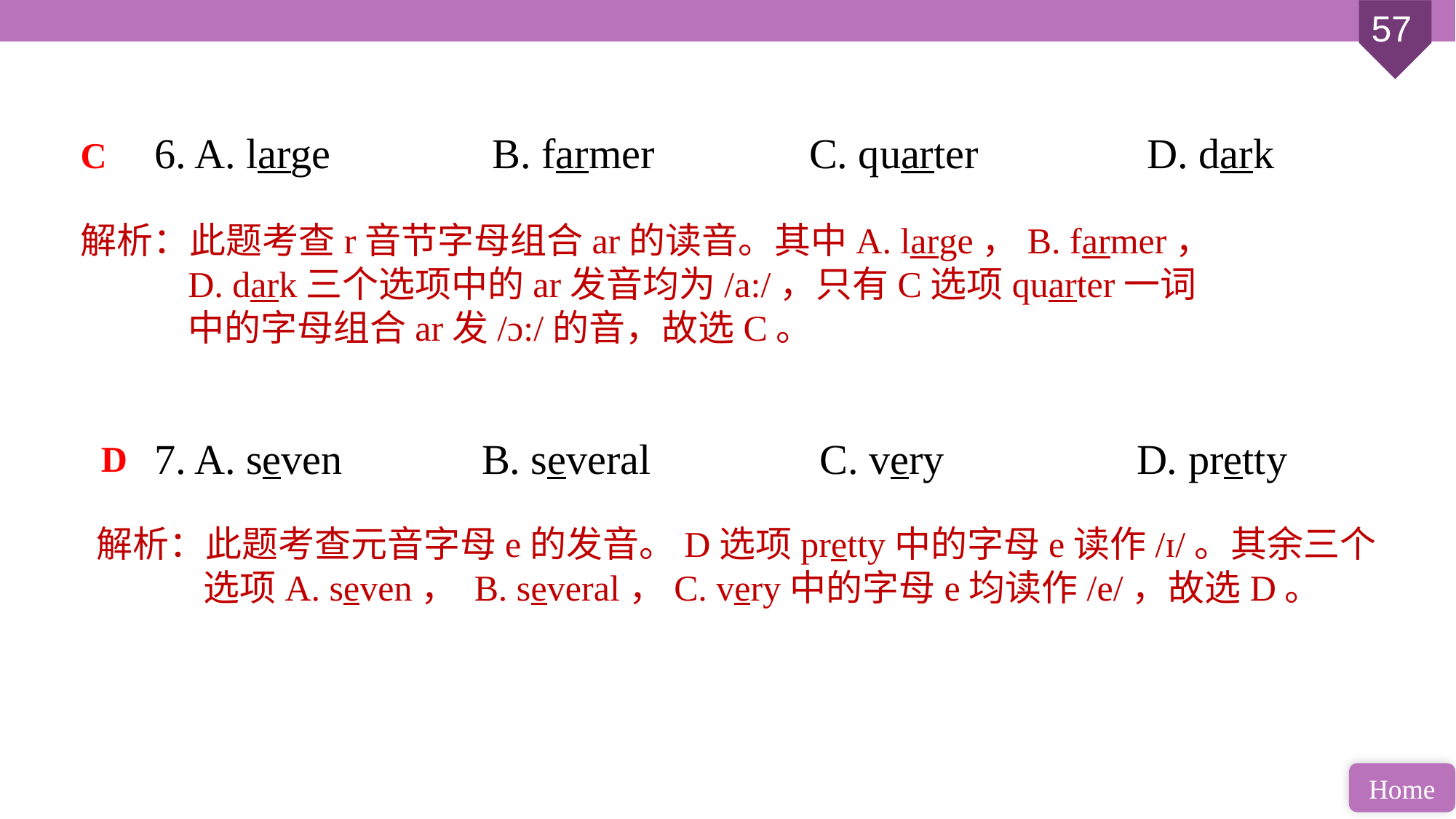

6. A. large		 B. farmer		C. quarter		 D. dark

7. A. seven 		B. several		 C. very 		D. pretty
C
解析：此题考查r音节字母组合ar的读音。其中A. large，B. farmer，D. dark三个选项中的ar发音均为/a:/，只有C选项quarter一词中的字母组合ar发/ɔ:/的音，故选C。
D
解析：此题考查元音字母e的发音。D选项pretty中的字母e读作/ɪ/。其余三个选项A. seven， B. several，C. very中的字母e均读作/e/，故选D。